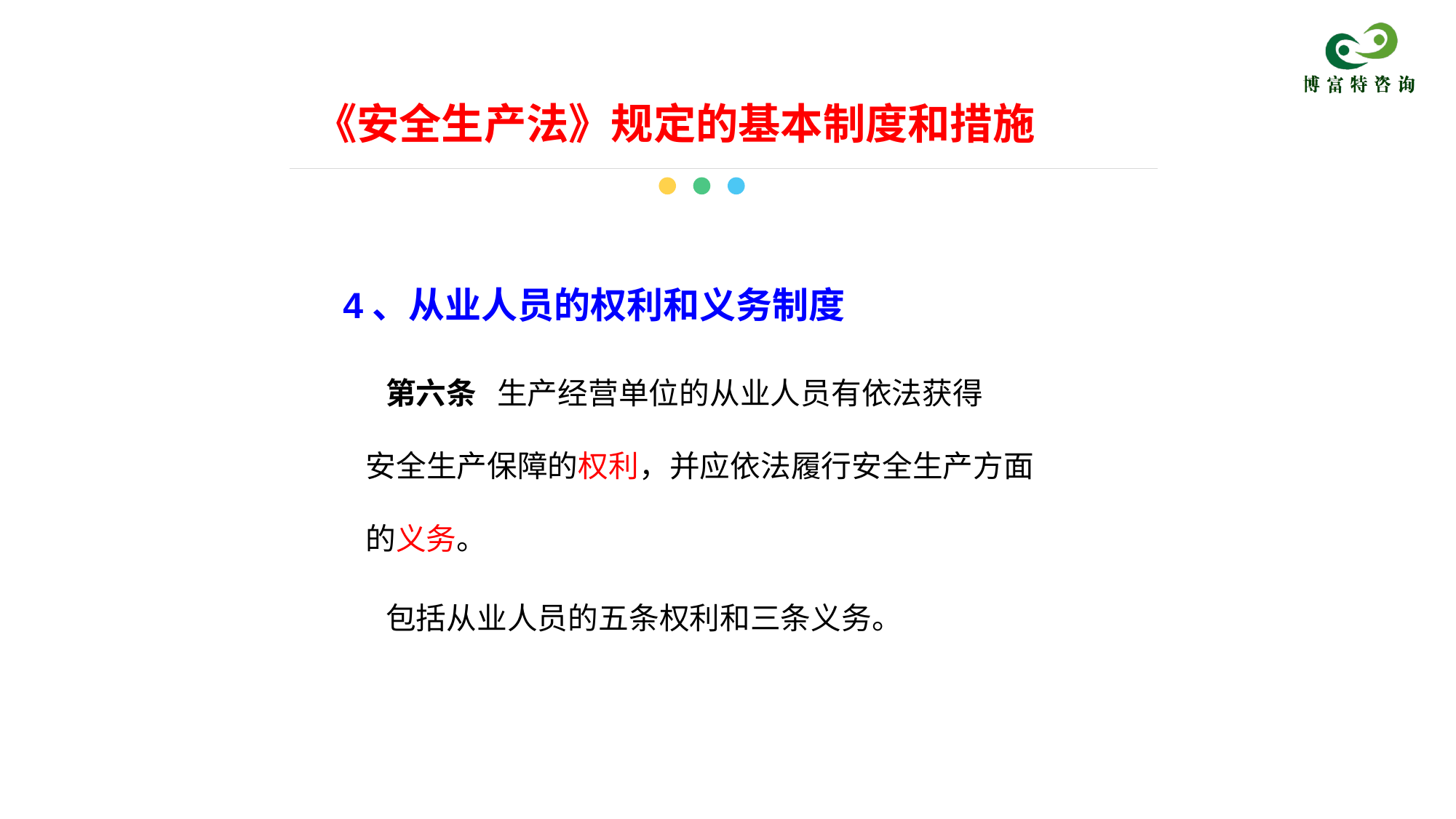

《安全生产法》规定的基本制度和措施

4、从业人员的权利和义务制度
    第六条   生产经营单位的从业人员有依法获得
 安全生产保障的权利，并应依法履行安全生产方面
 的义务。
    包括从业人员的五条权利和三条义务。